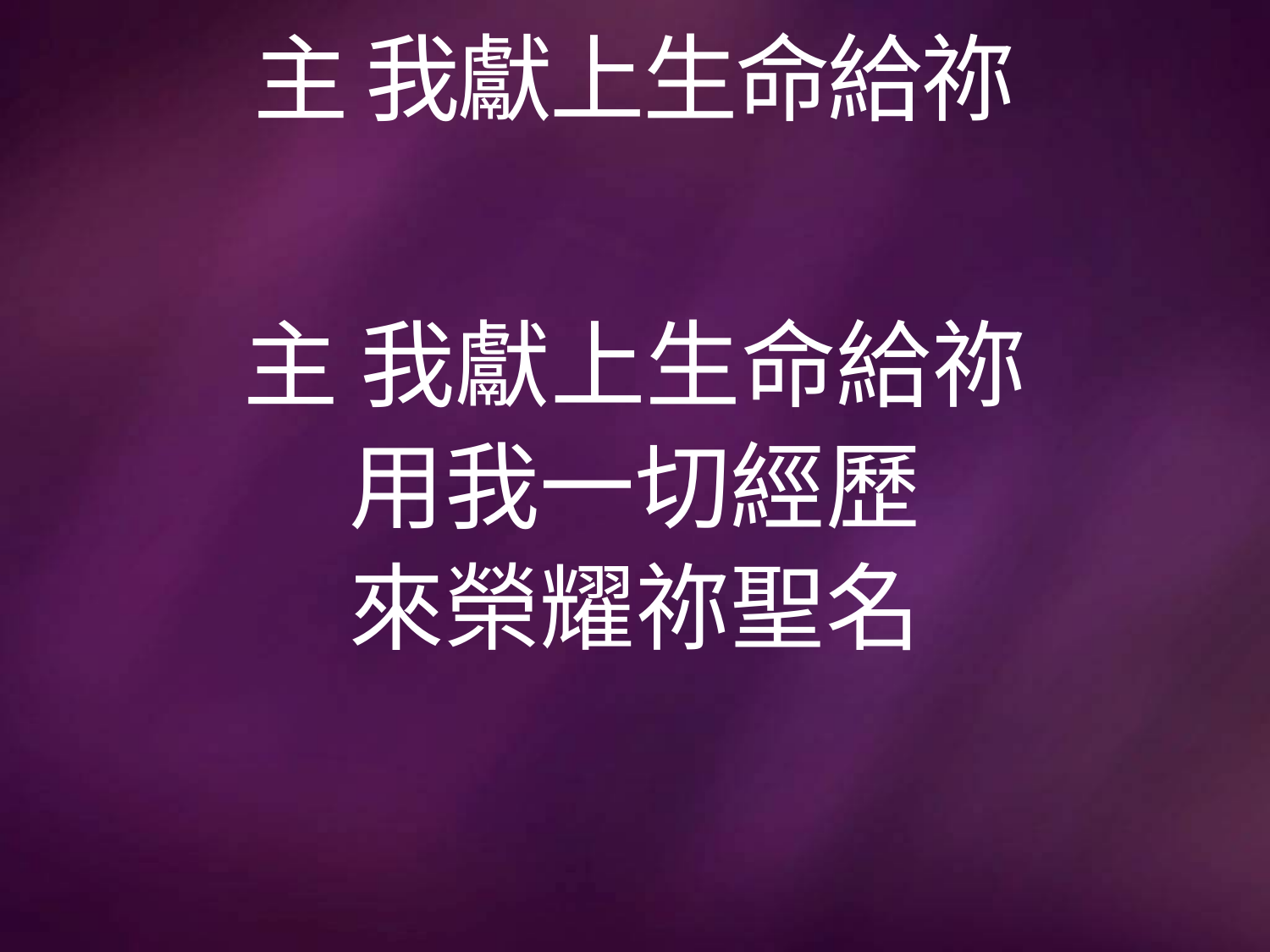

# 主 我獻上生命給祢
主 我獻上生命給祢
用我一切經歷
來榮耀祢聖名